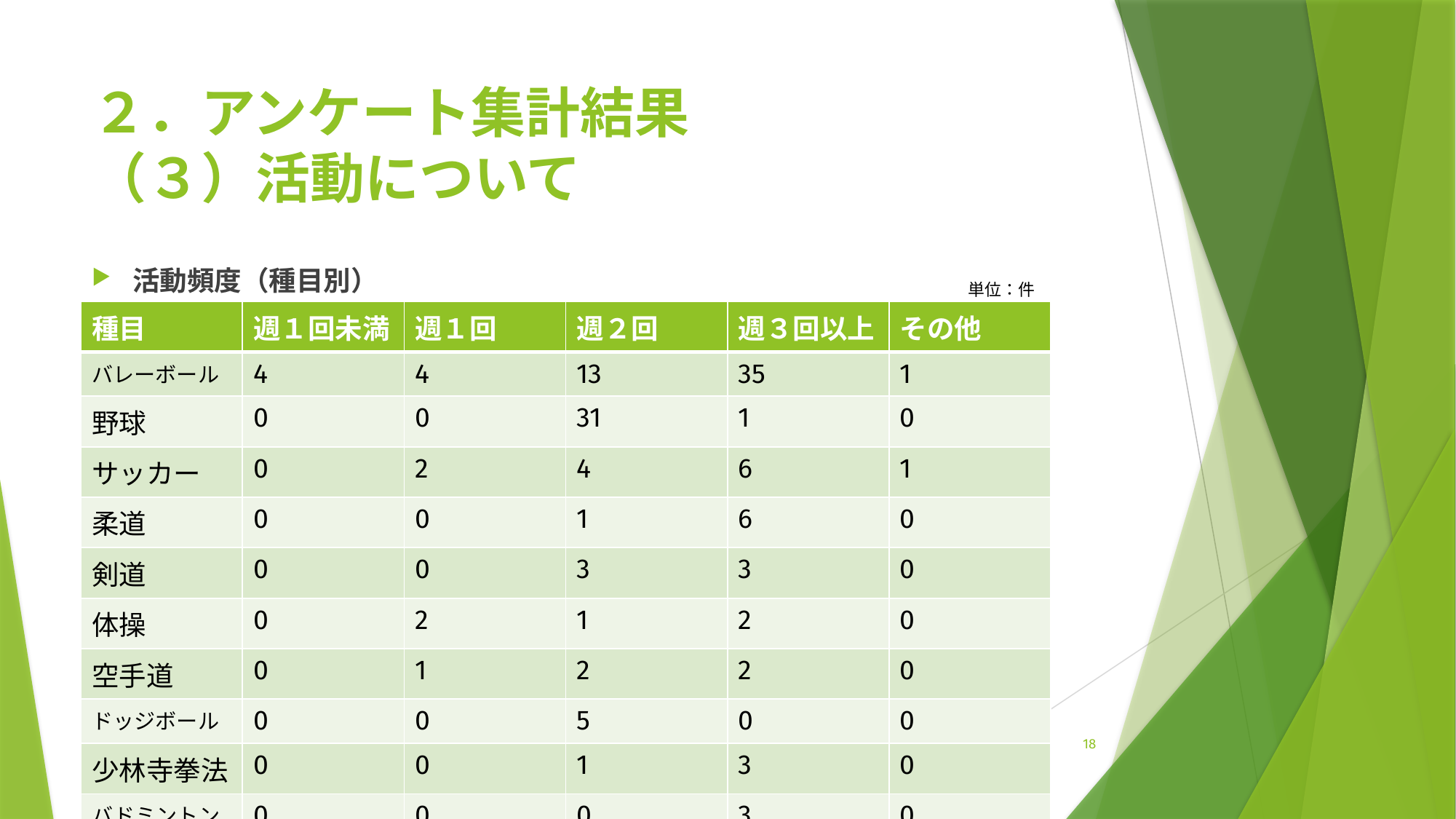

# ２．アンケート集計結果 （３）活動について
活動頻度（種目別）

単位：件
| 種目 | 週１回未満 | 週１回 | 週２回 | 週３回以上 | その他 |
| --- | --- | --- | --- | --- | --- |
| バレーボール | 4 | 4 | 13 | 35 | 1 |
| 野球 | 0 | 0 | 31 | 1 | 0 |
| サッカー | 0 | 2 | 4 | 6 | 1 |
| 柔道 | 0 | 0 | 1 | 6 | 0 |
| 剣道 | 0 | 0 | 3 | 3 | 0 |
| 体操 | 0 | 2 | 1 | 2 | 0 |
| 空手道 | 0 | 1 | 2 | 2 | 0 |
| ドッジボール | 0 | 0 | 5 | 0 | 0 |
| 少林寺拳法 | 0 | 0 | 1 | 3 | 0 |
| バドミントン | 0 | 0 | 0 | 3 | 0 |
18